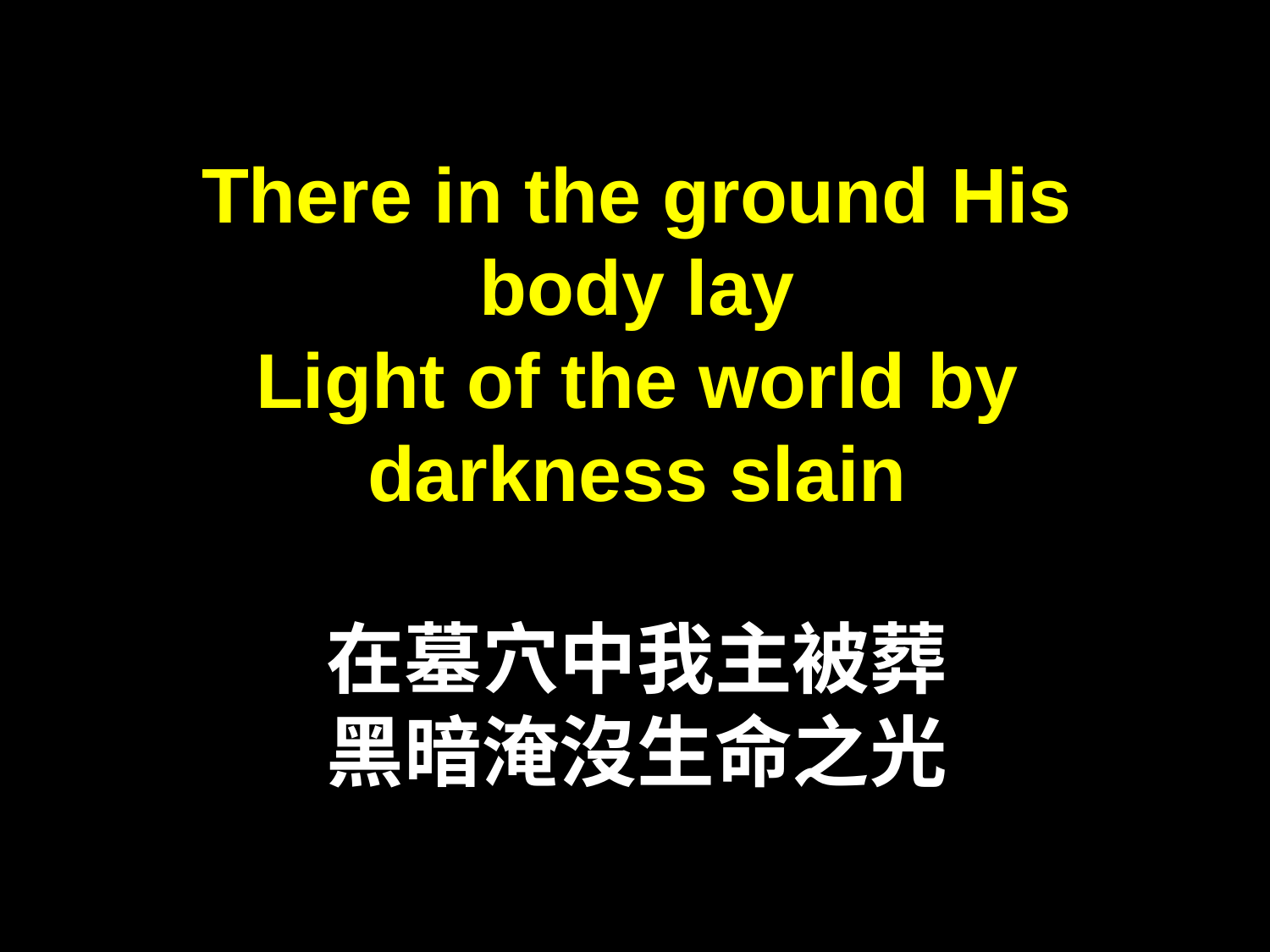

There in the ground His body lay
Light of the world by darkness slain

在墓穴中我主被葬
黑暗淹沒生命之光